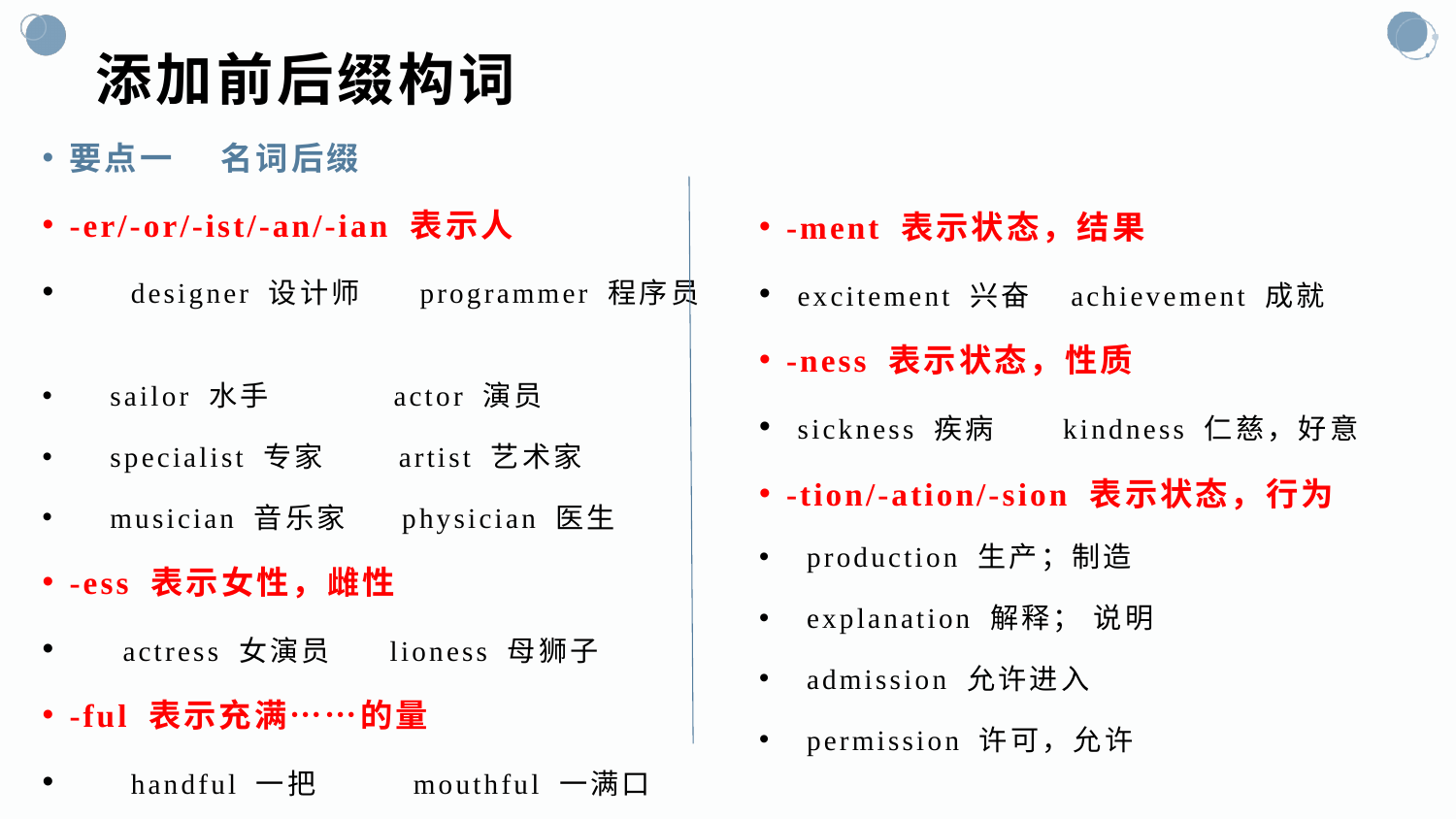

# 添加前后缀构词
要点一 　名词后缀
-er/-or/-ist/-an/-ian 表示人
 　designer 设计师　  programmer 程序员
    sailor 水手　         actor 演员
    specialist 专家       artist 艺术家
    musician 音乐家     physician 医生
-ess 表示女性，雌性
　 actress 女演员　  lioness 母狮子
-ful 表示充满……的量
 　handful 一把　      mouthful 一满口

-ment 表示状态，结果
 excitement 兴奋　achievement 成就
-ness 表示状态，性质
 sickness 疾病　   kindness 仁慈，好意
-tion/-ation/-sion 表示状态，行为
  production 生产；制造
  explanation 解释； 说明
  admission 允许进入
  permission 许可，允许